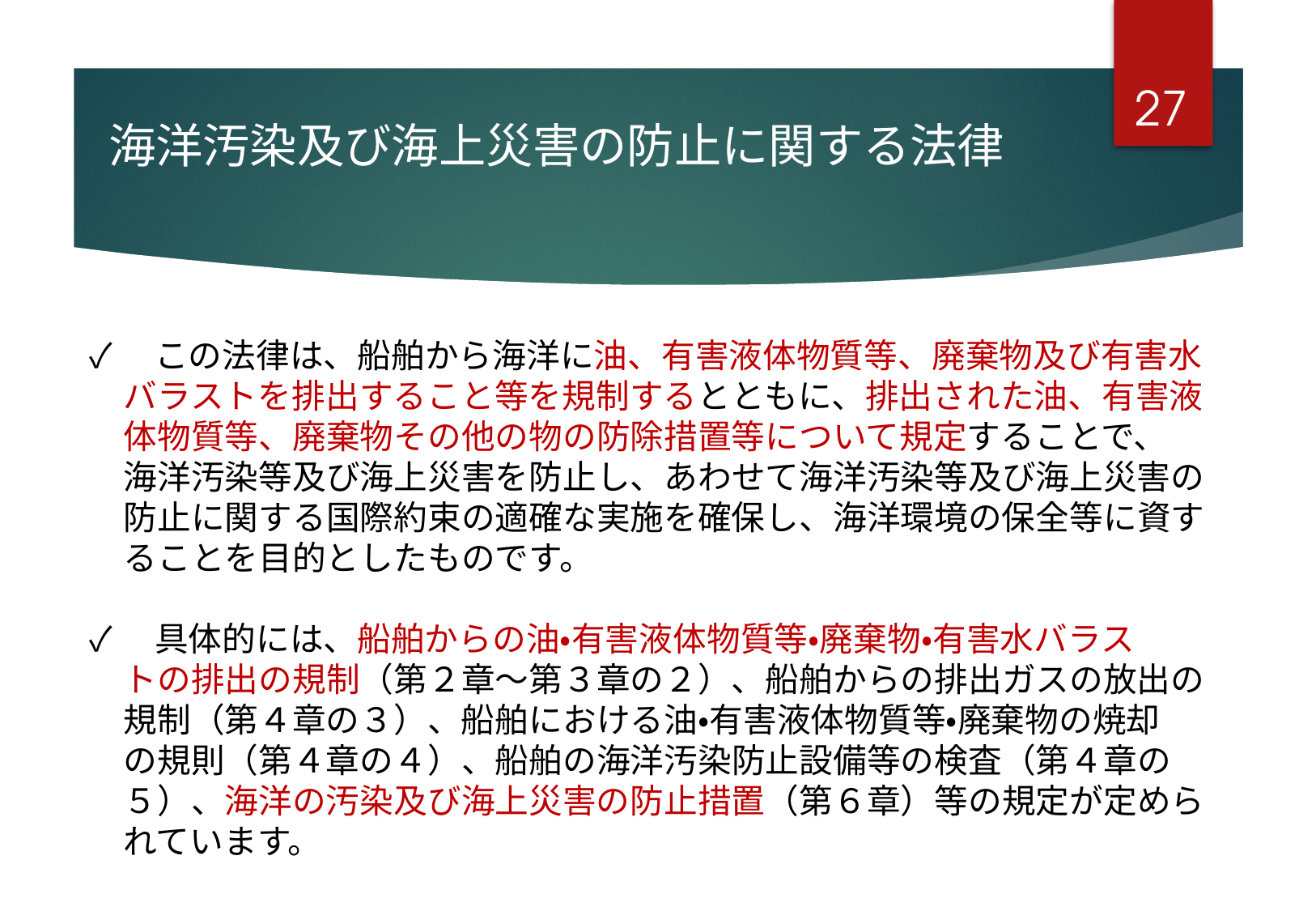

27
海洋汚染及び海上災害の防止に関する法律
✓　この法律は、船舶から海洋に油、有害液体物質等、廃棄物及び有害水
　バラストを排出すること等を規制するとともに、排出された油、有害液
　体物質等、廃棄物その他の物の防除措置等について規定することで、
　海洋汚染等及び海上災害を防止し、あわせて海洋汚染等及び海上災害の
　防止に関する国際約束の適確な実施を確保し、海洋環境の保全等に資す
　ることを目的としたものです。

✓　具体的には、船舶からの油・有害液体物質等・廃棄物・有害水バラス
　トの排出の規制（第２章～第３章の２）、船舶からの排出ガスの放出の
　規制（第４章の３）、船舶における油・有害液体物質等・廃棄物の焼却
　の規則（第４章の４）、船舶の海洋汚染防止設備等の検査（第４章の
　５）、海洋の汚染及び海上災害の防止措置（第６章）等の規定が定めら
　れています。
# Ⅰ.●●